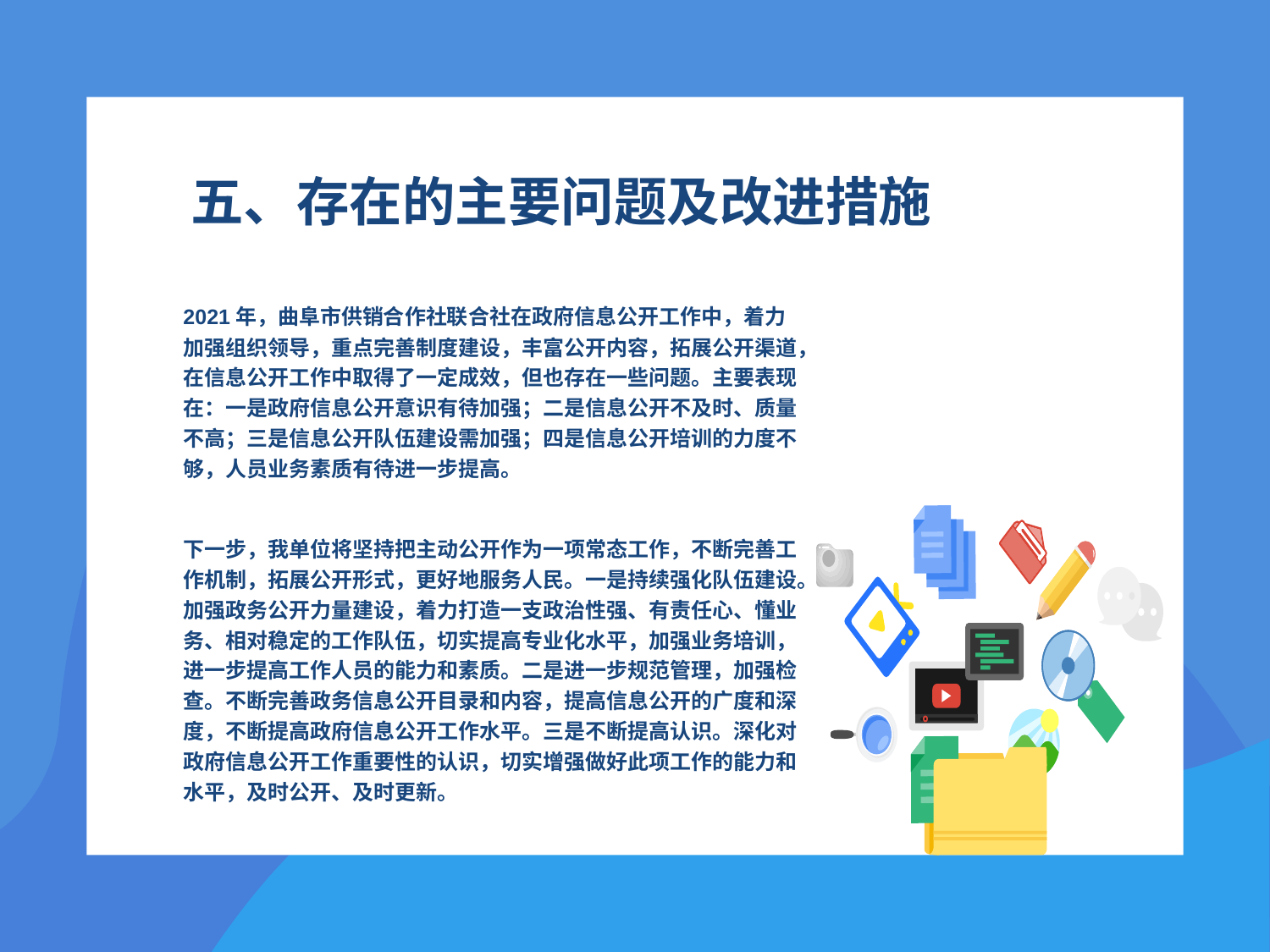

五、存在的主要问题及改进措施
# 2021年，曲阜市供销合作社联合社在政府信息公开工作中，着力加强组织领导，重点完善制度建设，丰富公开内容，拓展公开渠道，在信息公开工作中取得了一定成效，但也存在一些问题。主要表现在：一是政府信息公开意识有待加强；二是信息公开不及时、质量不高；三是信息公开队伍建设需加强；四是信息公开培训的力度不够，人员业务素质有待进一步提高。
下一步，我单位将坚持把主动公开作为一项常态工作，不断完善工作机制，拓展公开形式，更好地服务人民。一是持续强化队伍建设。加强政务公开力量建设，着力打造一支政治性强、有责任心、懂业务、相对稳定的工作队伍，切实提高专业化水平，加强业务培训，进一步提高工作人员的能力和素质。二是进一步规范管理，加强检查。不断完善政务信息公开目录和内容，提高信息公开的广度和深度，不断提高政府信息公开工作水平。三是不断提高认识。深化对政府信息公开工作重要性的认识，切实增强做好此项工作的能力和水平，及时公开、及时更新。